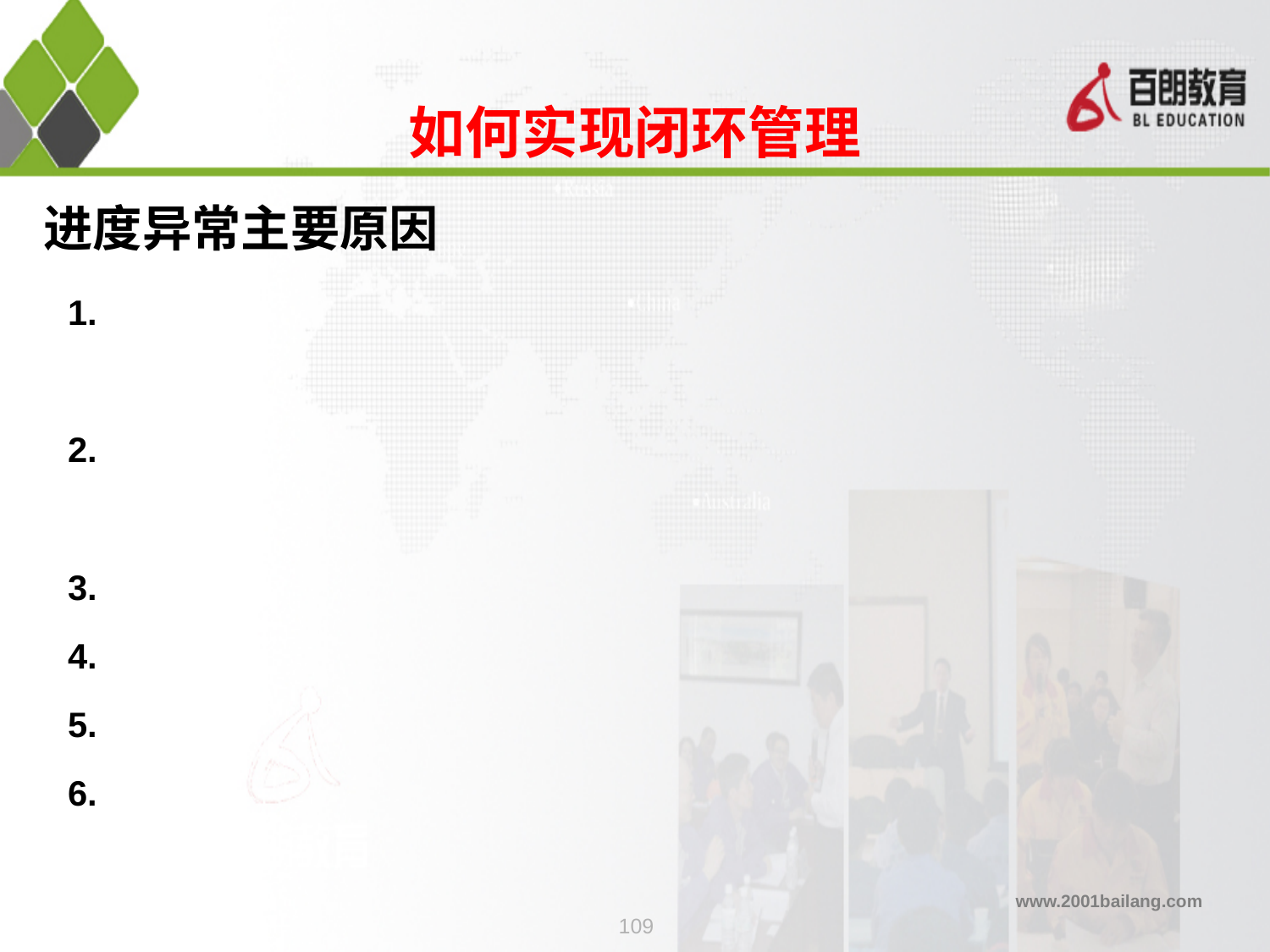

如何实现闭环管理
# 进度异常主要原因
1.

2.

3.
4.
5.
6.
109